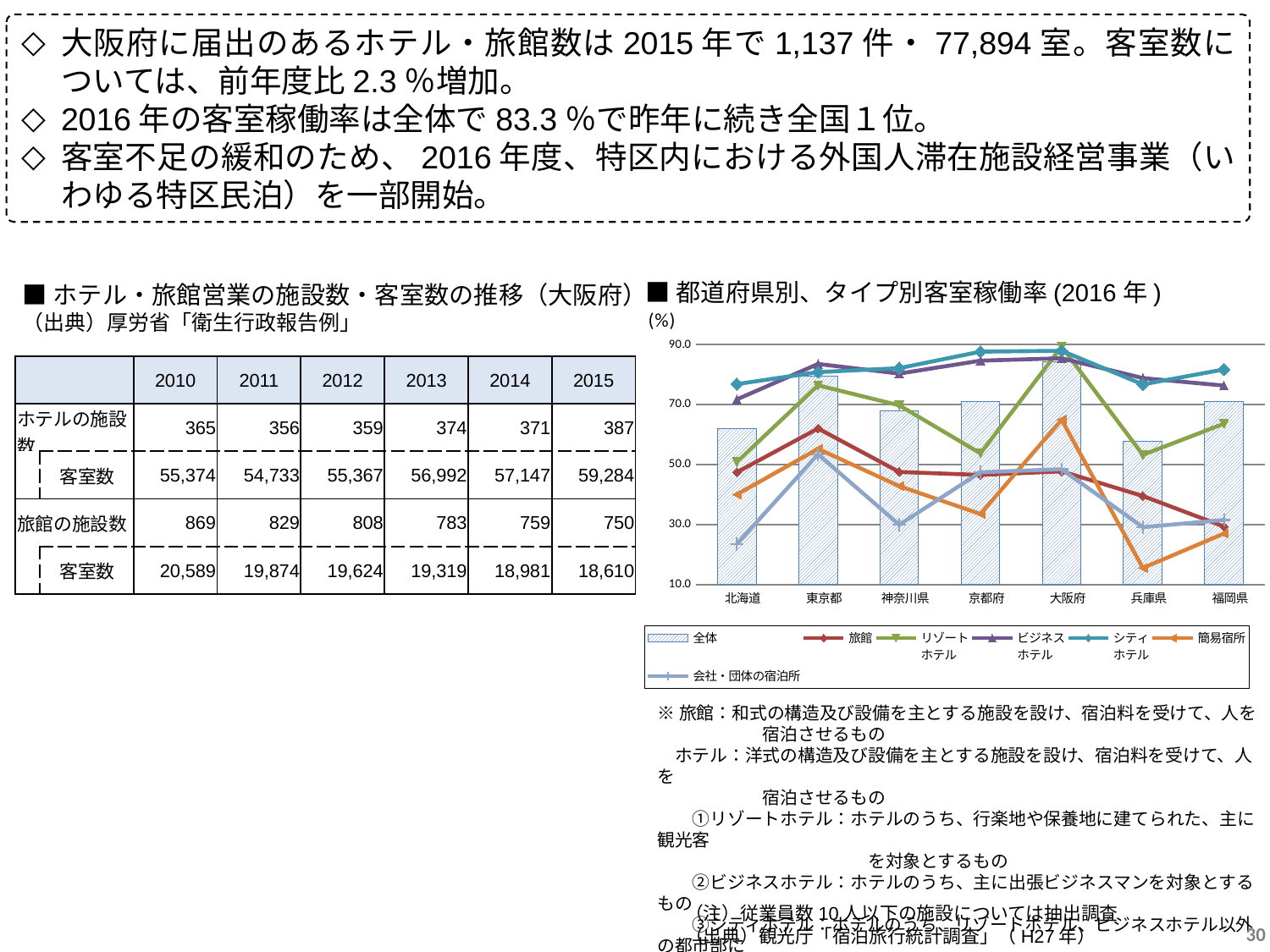

大阪府に届出のあるホテル・旅館数は2015年で1,137件・77,894室。客室数については、前年度比2.3％増加。
2016年の客室稼働率は全体で83.3％で昨年に続き全国１位。
客室不足の緩和のため、2016年度、特区内における外国人滞在施設経営事業（いわゆる特区民泊）を一部開始。
■都道府県別、タイプ別客室稼働率(2016年)
■ホテル・旅館営業の施設数・客室数の推移（大阪府）
（出典）厚労省「衛生行政報告例」

### Chart

| Category | 全体 | 旅館 | リゾート
ホテル | ビジネス
ホテル | シティ
ホテル | 簡易宿所 | 会社・団体の宿泊所 |
|---|---|---|---|---|---|---|---|
| 　北海道 | 62.0 | 47.4 | 50.8 | 71.7 | 76.8 | 40.0 | 23.5 |
| 　東京都 | 79.4 | 62.0 | 76.4 | 83.5 | 80.8 | 55.2 | 53.4 |
| 　神奈川県 | 67.9 | 47.5 | 69.7 | 80.3 | 82.1 | 42.8 | 29.9 |
| 　京都府 | 70.9 | 46.5 | 53.7 | 84.6 | 87.6 | 33.5 | 47.4 |
| 　大阪府 | 84.1 | 47.7 | 89.3 | 85.4 | 87.9 | 64.9 | 48.4 |
| 　兵庫県 | 57.7 | 39.5 | 53.2 | 78.8 | 76.7 | 15.5 | 29.1 |
| 　福岡県 | 70.9 | 29.3 | 63.6 | 76.3 | 81.7 | 27.0 | 31.5 |
|  |  | 2010 | 2011 | 2012 | 2013 | 2014 | 2015 |
| --- | --- | --- | --- | --- | --- | --- | --- |
| ホテルの施設数 |  | 365 | 356 | 359 | 374 | 371 | 387 |
|  | 客室数 | 55,374 | 54,733 | 55,367 | 56,992 | 57,147 | 59,284 |
| 旅館の施設数 |  | 869 | 829 | 808 | 783 | 759 | 750 |
|  | 客室数 | 20,589 | 19,874 | 19,624 | 19,319 | 18,981 | 18,610 |
※旅館：和式の構造及び設備を主とする施設を設け、宿泊料を受けて、人を
　　　　　　宿泊させるもの
　ホテル：洋式の構造及び設備を主とする施設を設け、宿泊料を受けて、人を
　　　　　　宿泊させるもの
　　①リゾートホテル：ホテルのうち、行楽地や保養地に建てられた、主に観光客
　　　　　　　　　　　　を対象とするもの
　　②ビジネスホテル：ホテルのうち、主に出張ビジネスマンを対象とするもの
　　③シティホテル：ホテルのうち、リゾートホテル、ビジネスホテル以外の都市部に
　　　　　　　　　　　立地するもの
（注）従業員数10人以下の施設については抽出調査
（出典）観光庁「宿泊旅行統計調査」（H27年）
30